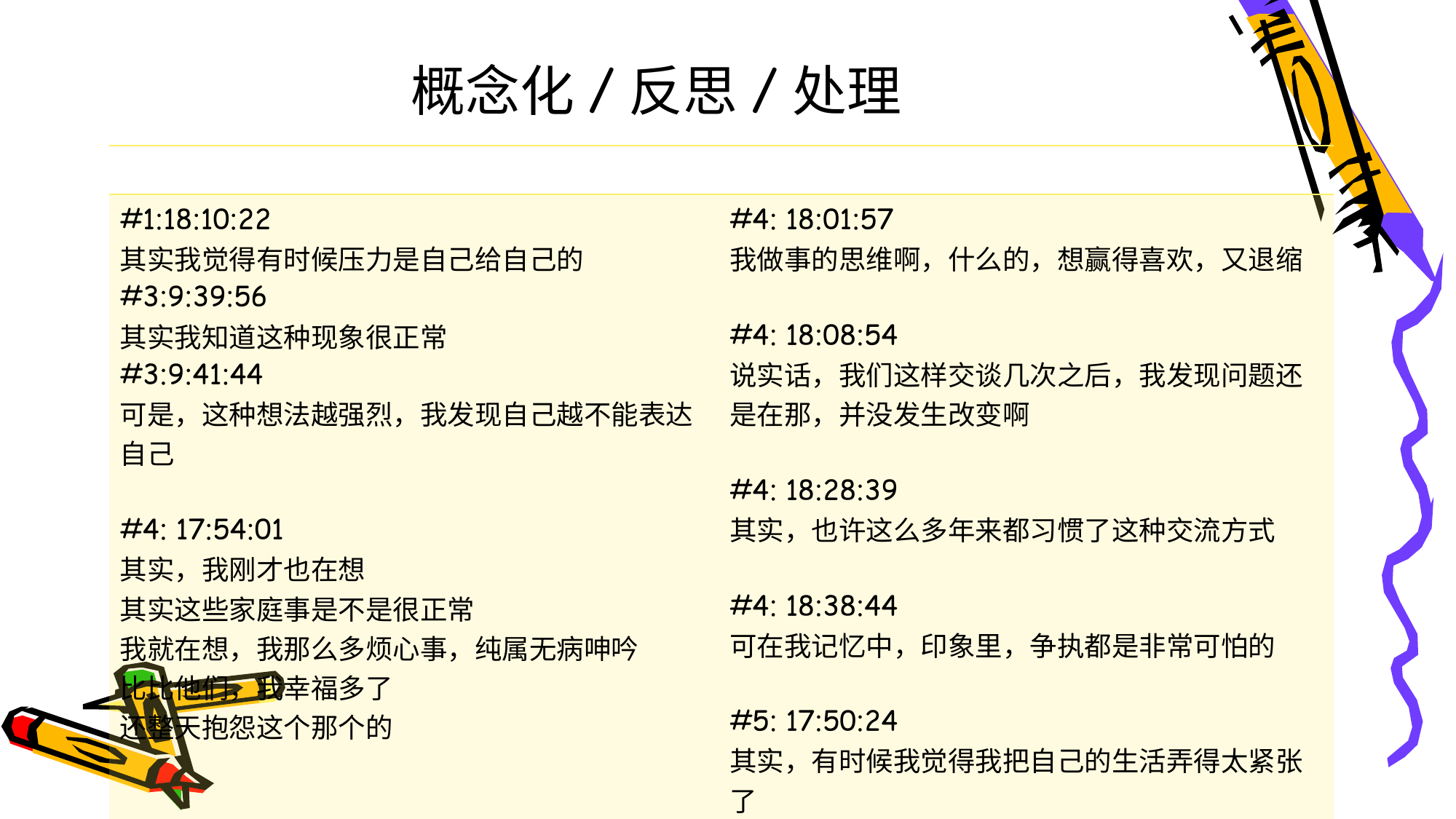

# 概念化/反思/处理
|  |  |
| --- | --- |
| #1:18:10:22 其实我觉得有时候压力是自己给自己的  #3:9:39:56 其实我知道这种现象很正常 #3:9:41:44 可是，这种想法越强烈，我发现自己越不能表达自己 #4: 17:54:01 其实，我刚才也在想 其实这些家庭事是不是很正常 我就在想，我那么多烦心事，纯属无病呻吟 比比他们，我幸福多了 还整天抱怨这个那个的 | #4: 18:01:57 我做事的思维啊，什么的，想赢得喜欢，又退缩 #4: 18:08:54 说实话，我们这样交谈几次之后，我发现问题还是在那，并没发生改变啊   #4: 18:28:39 其实，也许这么多年来都习惯了这种交流方式  #4: 18:38:44 可在我记忆中，印象里，争执都是非常可怕的  #5: 17:50:24 其实，有时候我觉得我把自己的生活弄得太紧张了 |